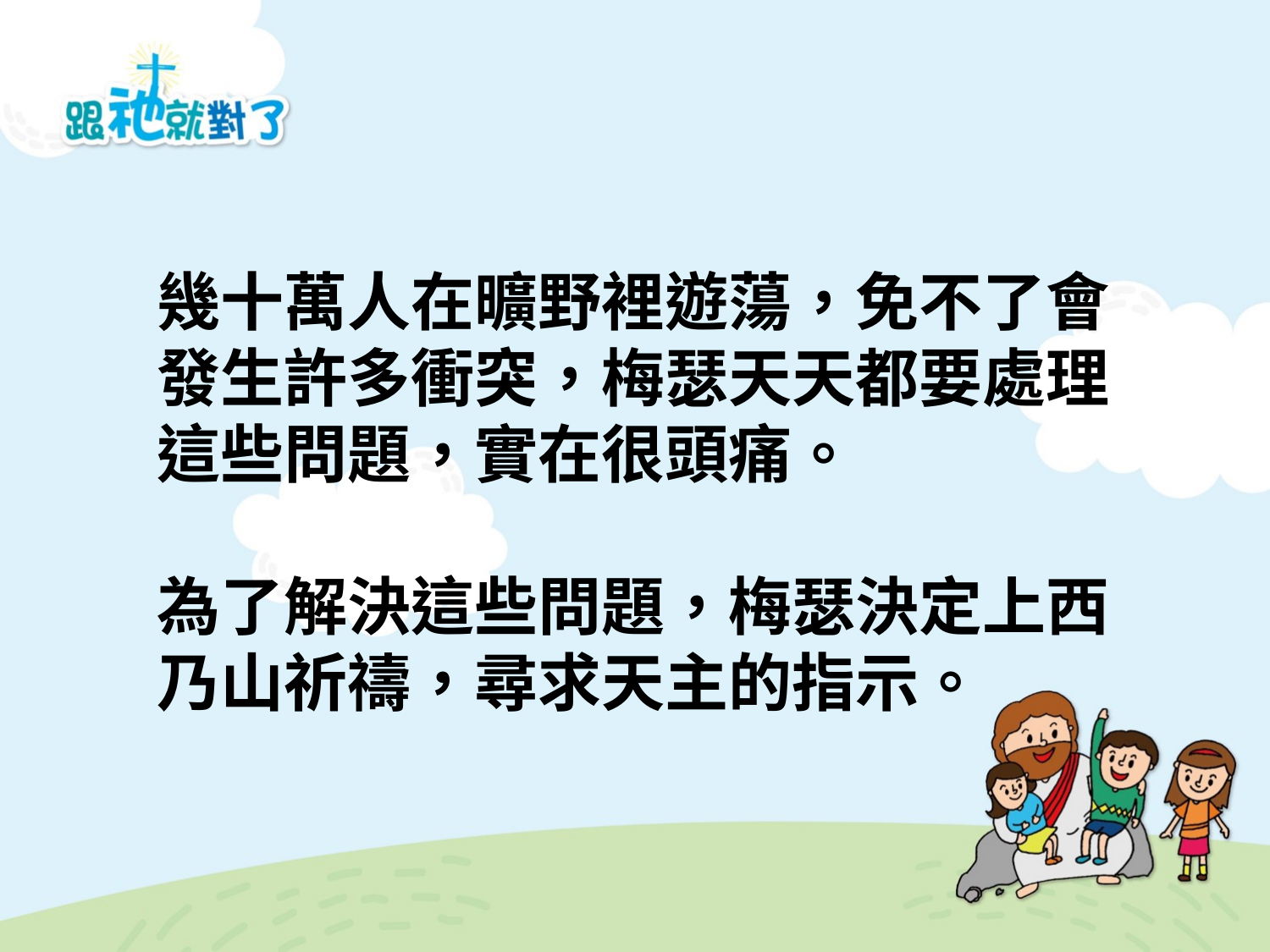

幾十萬人在曠野裡遊蕩，免不了會發生許多衝突，梅瑟天天都要處理這些問題，實在很頭痛。

為了解決這些問題，梅瑟決定上西乃山祈禱，尋求天主的指示。